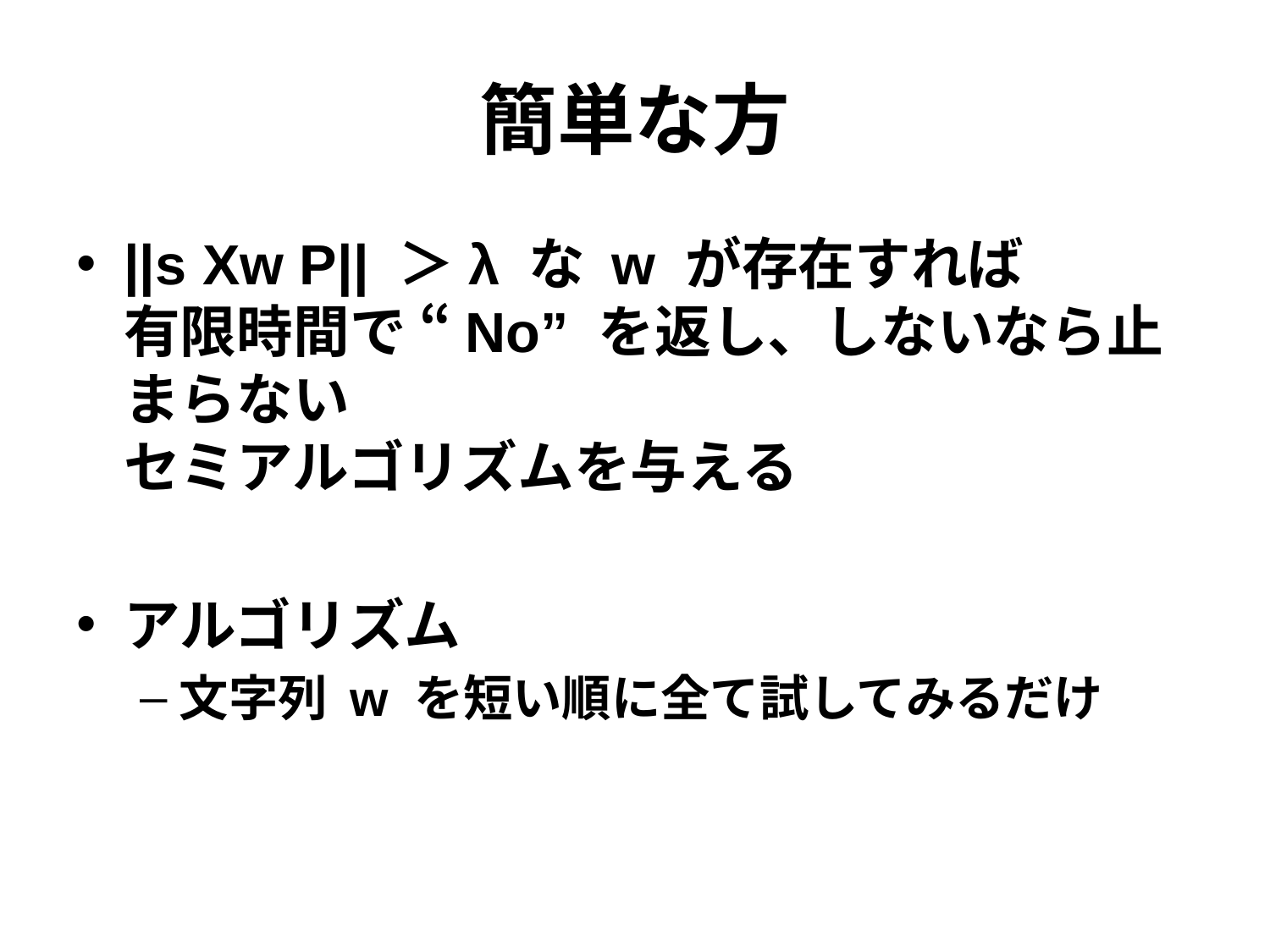

# 簡単な方
||s Xw P|| ＞λ な w が存在すれば
有限時間で “No” を返し、しないなら止まらない
セミアルゴリズムを与える

アルゴリズム
文字列 w を短い順に全て試してみるだけ